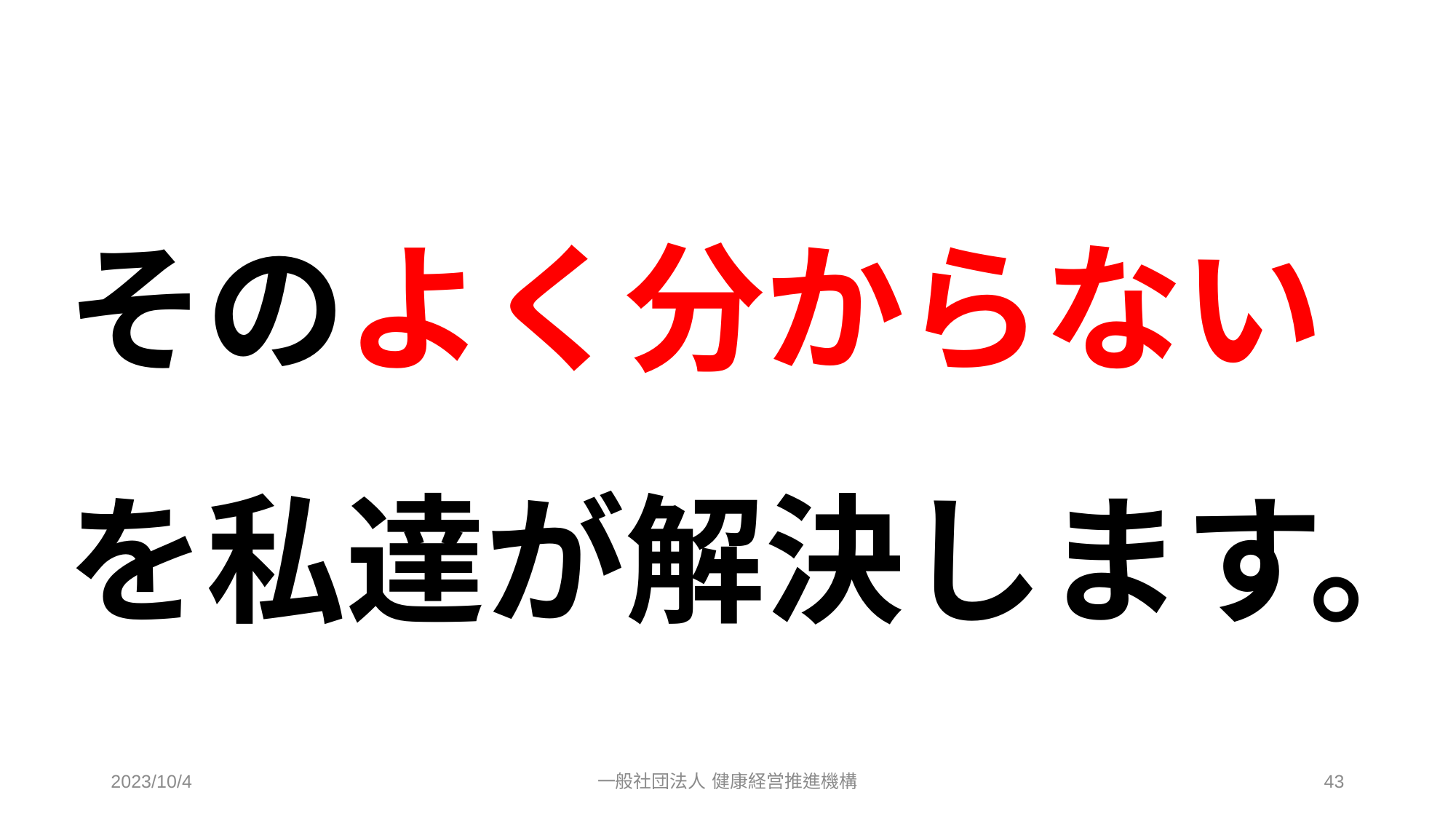

#
そのよく分からないを私達が解決します。
2023/10/4
一般社団法人 健康経営推進機構
43